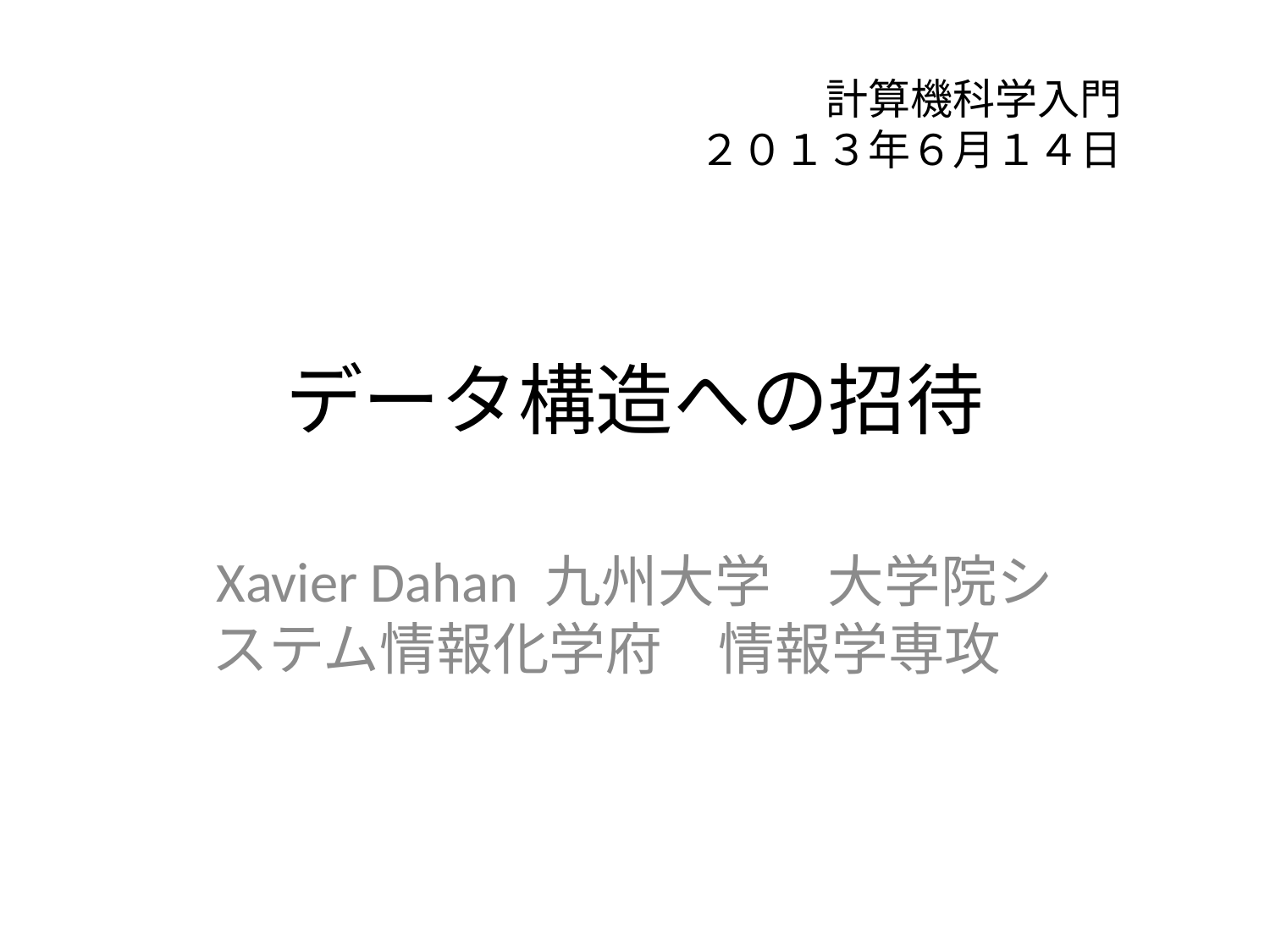

計算機科学入門
２０１３年６月１４日
# データ構造への招待
Xavier Dahan 九州大学　大学院システム情報化学府　情報学専攻